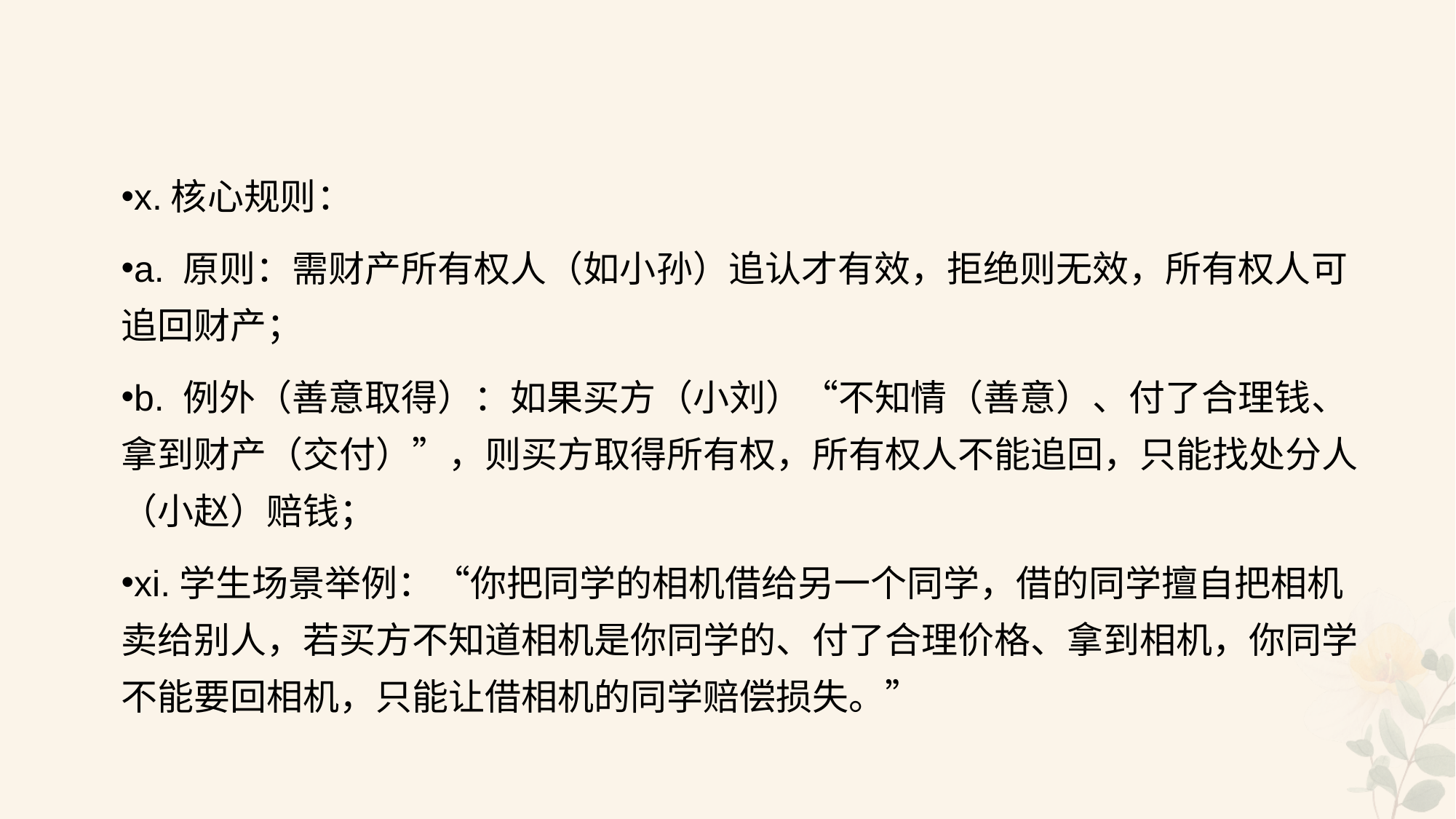

#
x.核心规则：
a. 原则：需财产所有权人（如小孙）追认才有效，拒绝则无效，所有权人可追回财产；
b. 例外（善意取得）：如果买方（小刘）“不知情（善意）、付了合理钱、拿到财产（交付）”，则买方取得所有权，所有权人不能追回，只能找处分人（小赵）赔钱；
xi.学生场景举例：“你把同学的相机借给另一个同学，借的同学擅自把相机卖给别人，若买方不知道相机是你同学的、付了合理价格、拿到相机，你同学不能要回相机，只能让借相机的同学赔偿损失。”